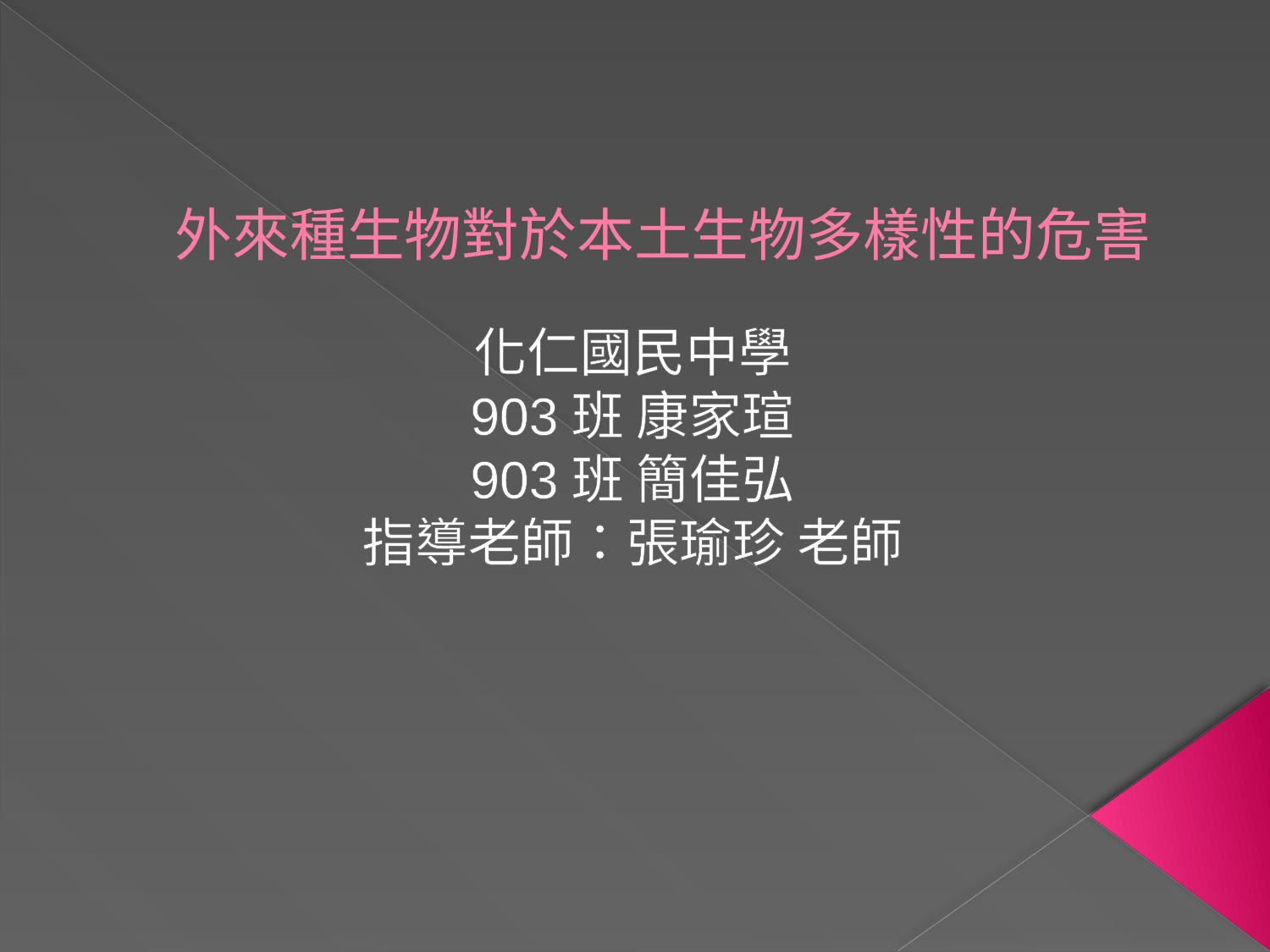

# 外來種生物對於本土生物多樣性的危害
化仁國民中學
903班 康家瑄
903班 簡佳弘
指導老師：張瑜珍 老師